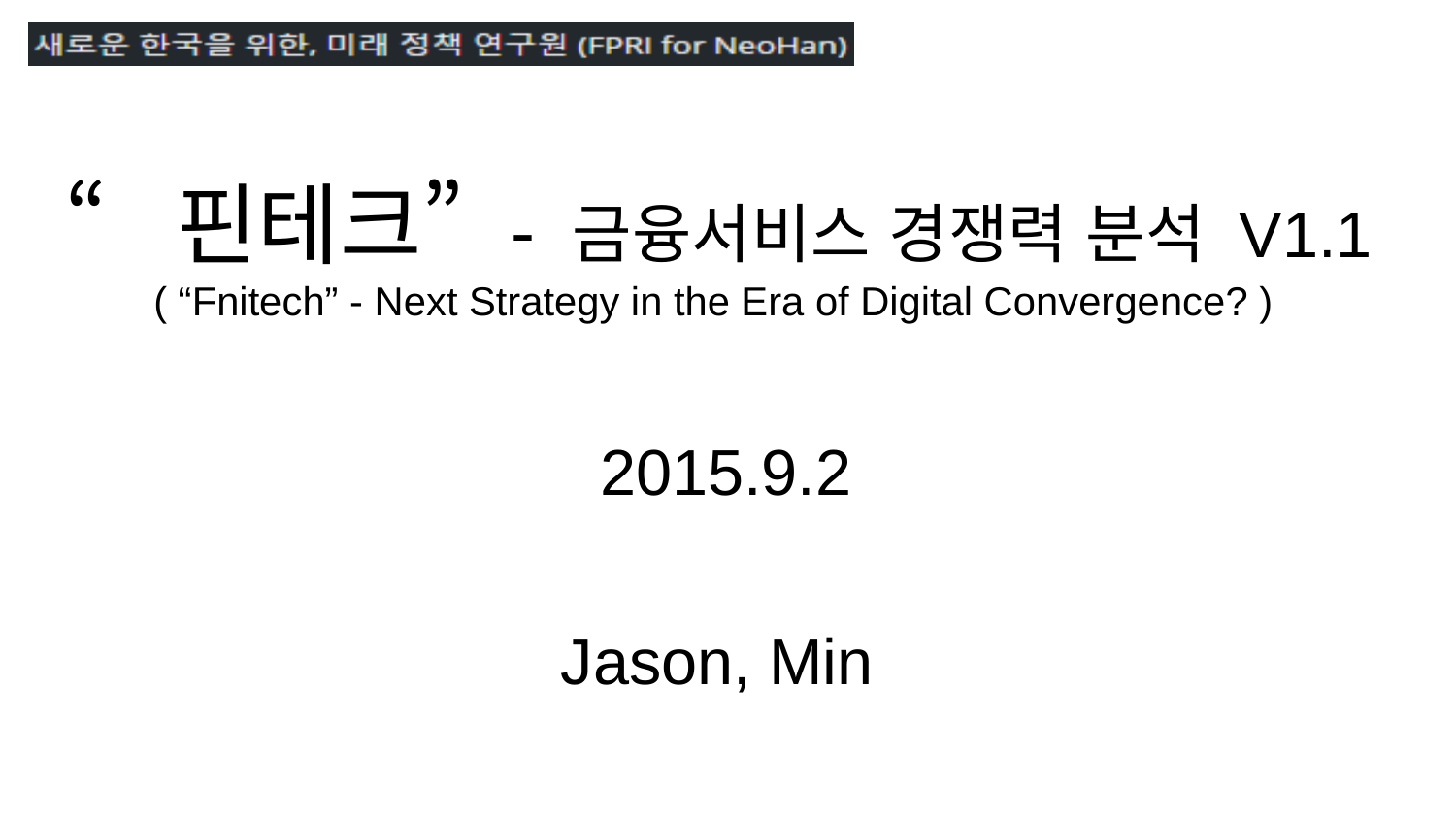

“핀테크” - 금융서비스 경쟁력 분석 V1.1
( “Fnitech” - Next Strategy in the Era of Digital Convergence? )
2015.9.2

Jason, Min